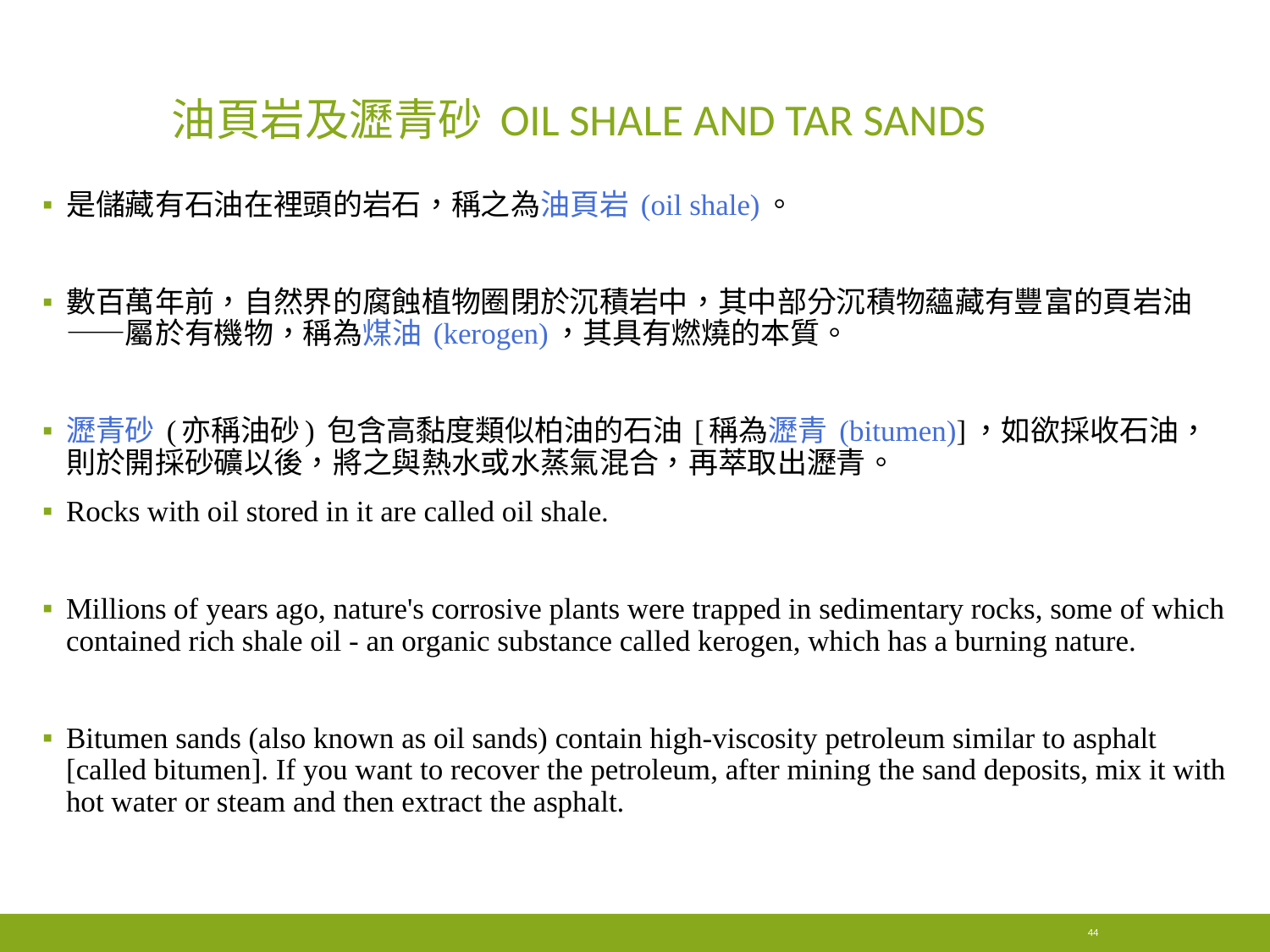

# 油頁岩及瀝青砂 Oil shale and tar sands
是儲藏有石油在裡頭的岩石，稱之為油頁岩 (oil shale)。

數百萬年前，自然界的腐蝕植物圈閉於沉積岩中，其中部分沉積物蘊藏有豐富的頁岩油——屬於有機物，稱為煤油 (kerogen)，其具有燃燒的本質。

瀝青砂 (亦稱油砂) 包含高黏度類似柏油的石油 [稱為瀝青 (bitumen)]，如欲採收石油，則於開採砂礦以後，將之與熱水或水蒸氣混合，再萃取出瀝青。
Rocks with oil stored in it are called oil shale.

Millions of years ago, nature's corrosive plants were trapped in sedimentary rocks, some of which contained rich shale oil - an organic substance called kerogen, which has a burning nature.

Bitumen sands (also known as oil sands) contain high-viscosity petroleum similar to asphalt [called bitumen]. If you want to recover the petroleum, after mining the sand deposits, mix it with hot water or steam and then extract the asphalt.
44